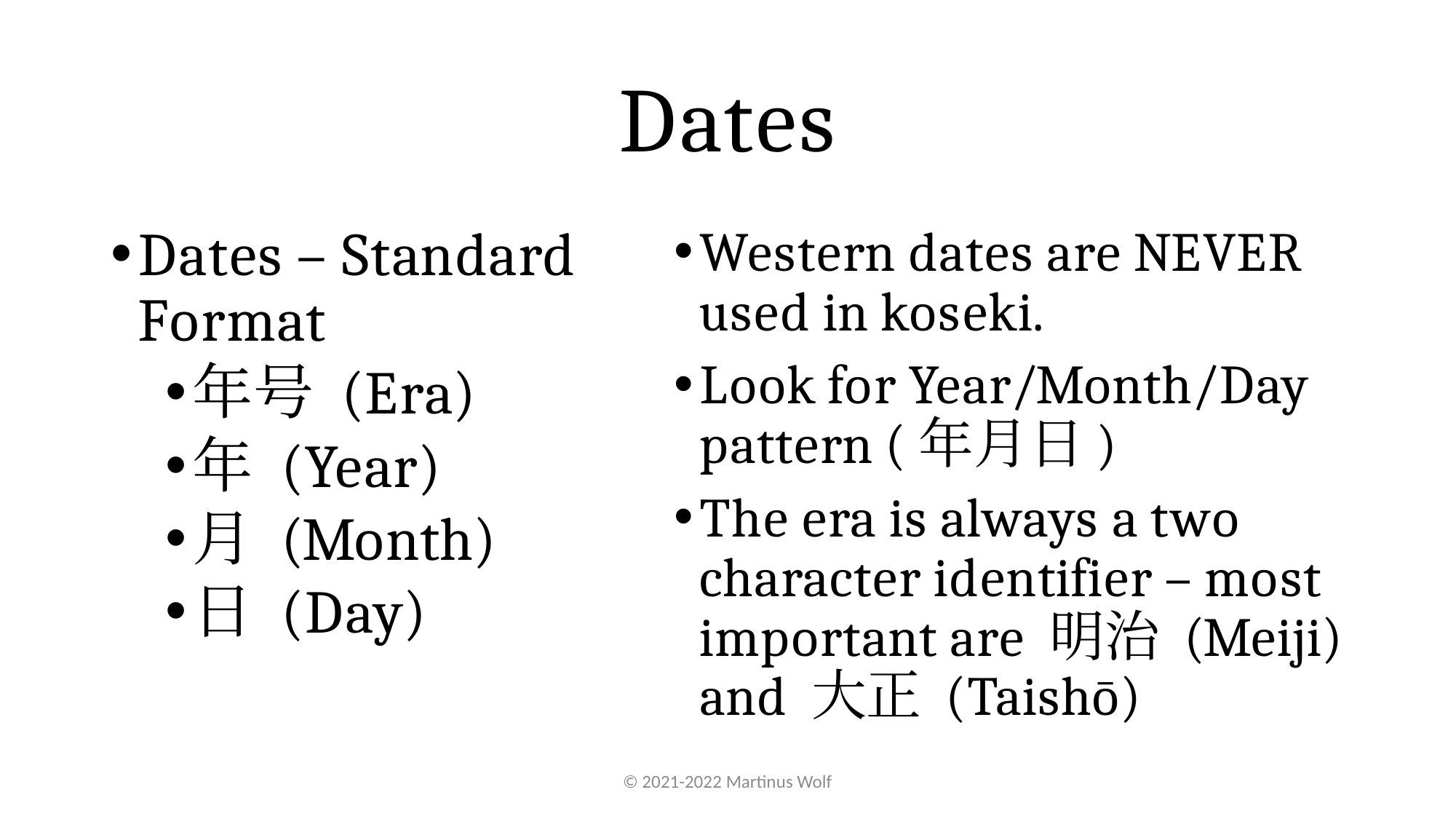

# Dates
Dates – Standard Format
年号 (Era)
年 (Year)
月 (Month)
日 (Day)

Western dates are NEVER used in koseki.
Look for Year/Month/Day pattern (年月日)
The era is always a two character identifier – most important are 明治 (Meiji) and 大正 (Taishō)

© 2021-2022 Martinus Wolf